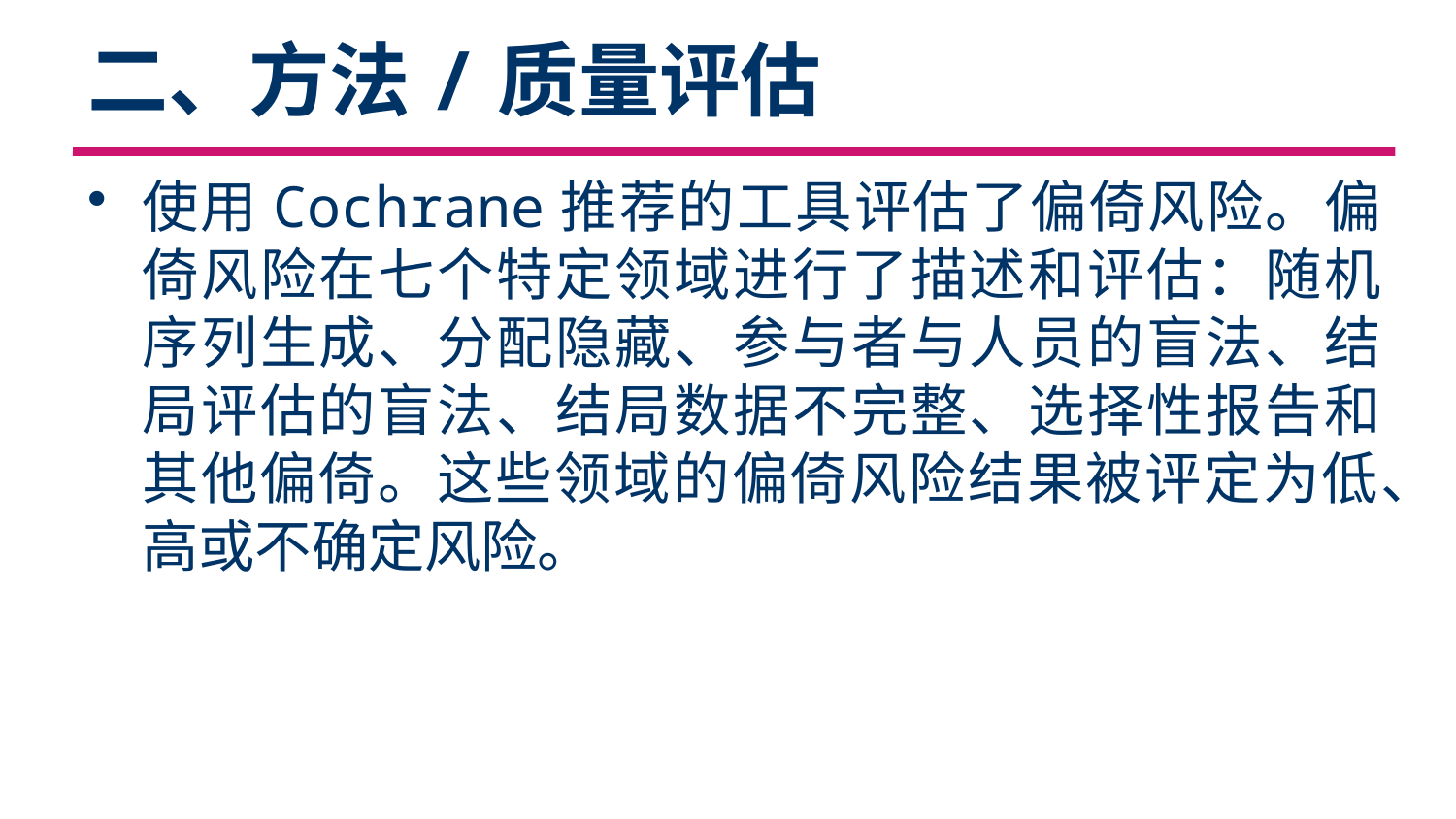

# 二、方法/质量评估

使用Cochrane推荐的工具评估了偏倚风险。偏倚风险在七个特定领域进行了描述和评估：随机序列生成、分配隐藏、参与者与人员的盲法、结局评估的盲法、结局数据不完整、选择性报告和其他偏倚。这些领域的偏倚风险结果被评定为低、高或不确定风险。